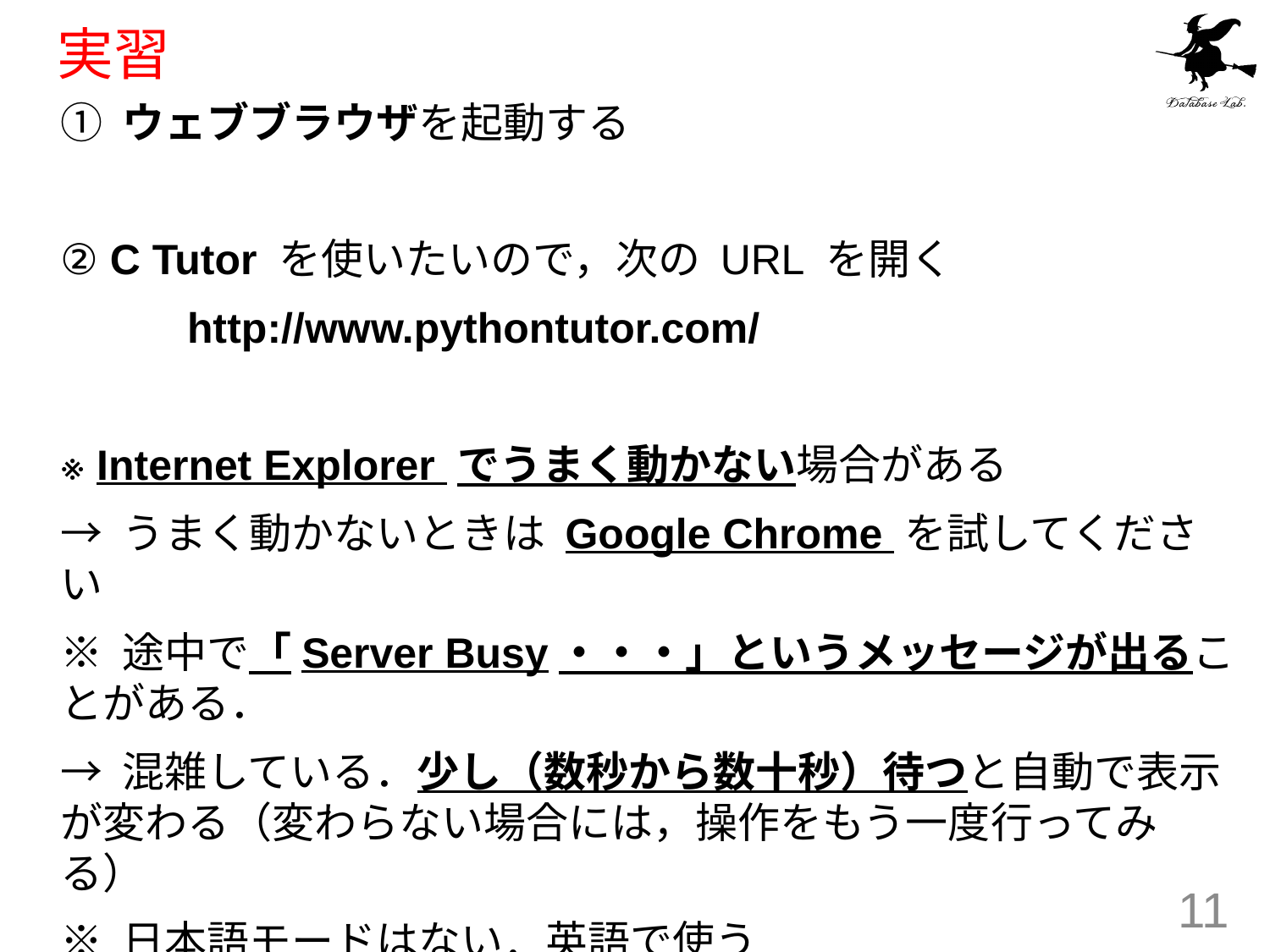

# 実習
① ウェブブラウザを起動する

② C Tutor を使いたいので，次の URL を開く
	http://www.pythontutor.com/

※ Internet Explorer でうまく動かない場合がある
→ うまく動かないときは Google Chrome を試してください
※ 途中で「Server Busy・・・」というメッセージが出ることがある．
→ 混雑している．少し（数秒から数十秒）待つと自動で表示が変わる（変わらない場合には，操作をもう一度行ってみる）
※ 日本語モードはない．英語で使う

11